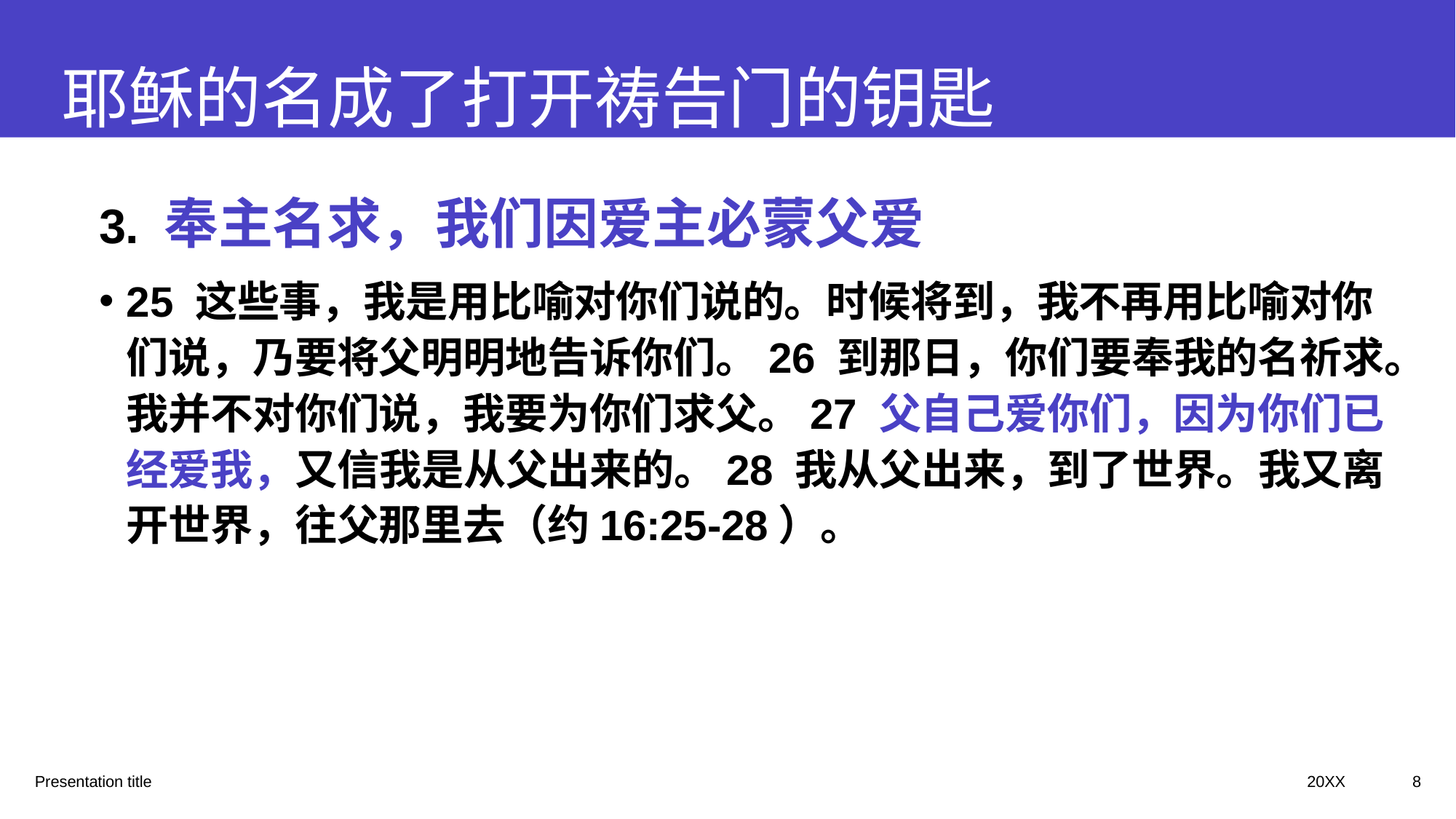

# 耶稣的名成了打开祷告门的钥匙
3. 奉主名求，我们因爱主必蒙父爱
25 这些事，我是用比喻对你们说的。时候将到，我不再用比喻对你们说，乃要将父明明地告诉你们。26 到那日，你们要奉我的名祈求。我并不对你们说，我要为你们求父。27 父自己爱你们，因为你们已经爱我，又信我是从父出来的。28 我从父出来，到了世界。我又离开世界，往父那里去（约16:25-28）。

20XX
Presentation title
8